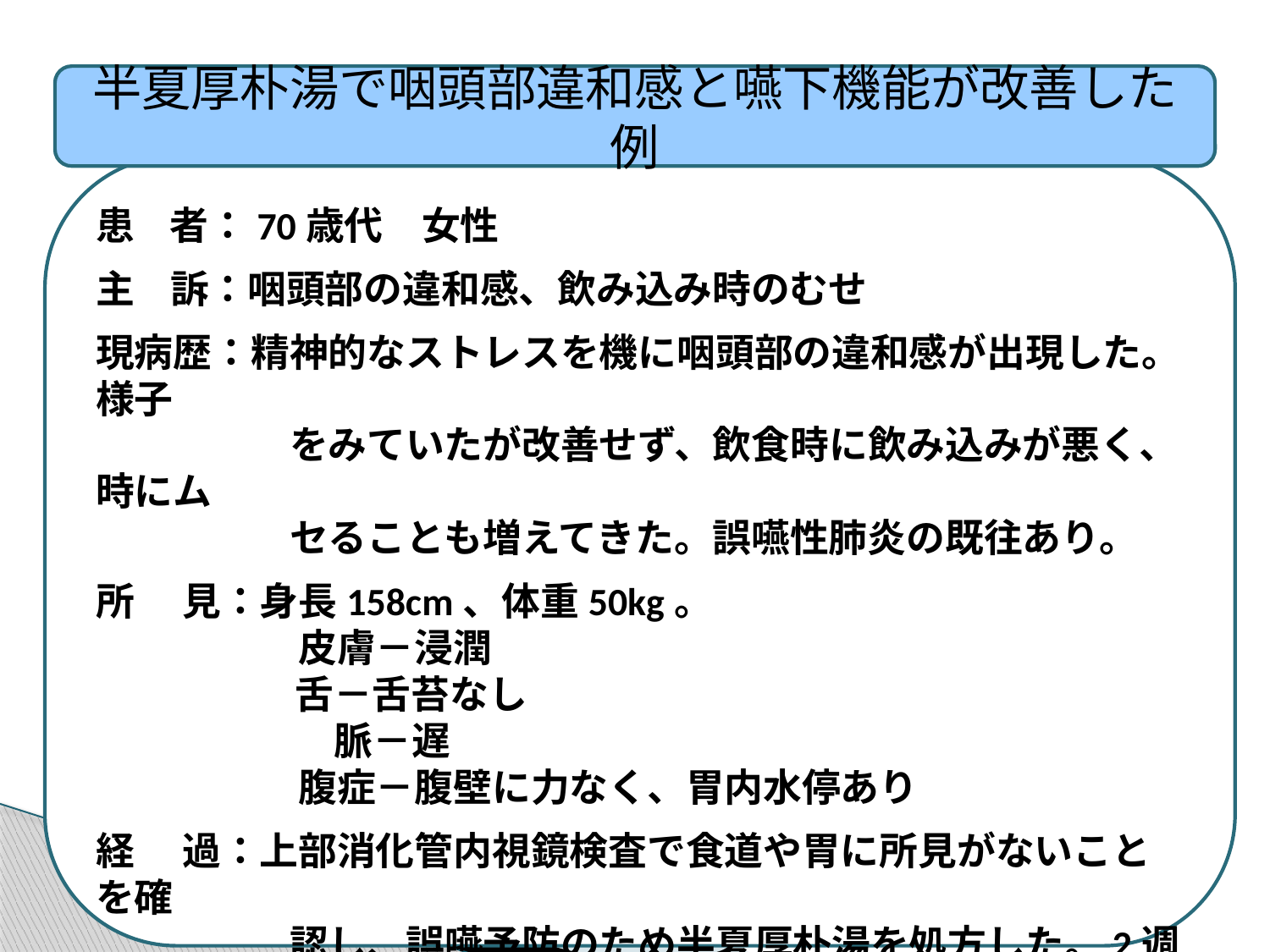

半夏厚朴湯で咽頭部違和感と嚥下機能が改善した例
患    者：70歳代　女性

主    訴：咽頭部の違和感、飲み込み時のむせ

現病歴：精神的なストレスを機に咽頭部の違和感が出現した。様子
　　　　　をみていたが改善せず、飲食時に飲み込みが悪く、時にム
　　　　　セることも増えてきた。誤嚥性肺炎の既往あり。

所　 見：身長158cm、体重50kg。
　　　　　 皮膚－浸潤
                　 舌－舌苔なし
　　　　　     脈－遅
　　　　　 腹症－腹壁に力なく、胃内水停あり

経　 過：上部消化管内視鏡検査で食道や胃に所見がないことを確
　　　　　認し、誤嚥予防のため半夏厚朴湯を処方した。2週間後の
　　　　　受診時には咽頭部違和感は軽減していたが、時々ムセが
　　　　　あったため、継続処方とし、誤嚥性肺炎の再発はない。